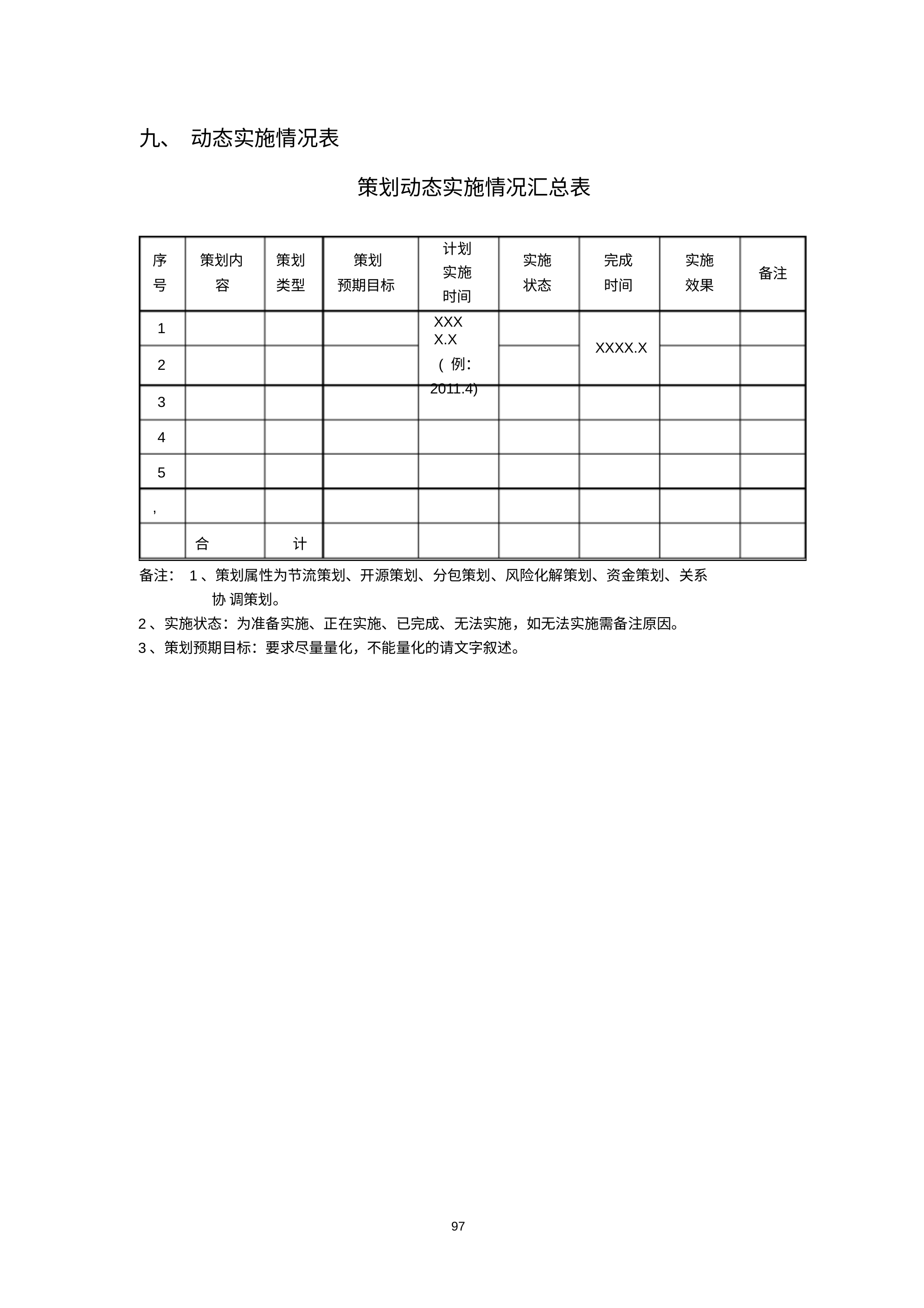

九、 动态实施情况表

策划动态实施情况汇总表
计划 实施 时间
XXXX.X
( 例：
2011.4)

序 号
策划内 容
策划 类型
策划 预期目标
实施 状态
完成 时间
实施 效果
备注
1
XXXX.X
2
3

4

5

,

合	计
备注： 1、策划属性为节流策划、开源策划、分包策划、风险化解策划、资金策划、关系协 调策划。
2、实施状态：为准备实施、正在实施、已完成、无法实施，如无法实施需备注原因。
3、策划预期目标：要求尽量量化，不能量化的请文字叙述。
97